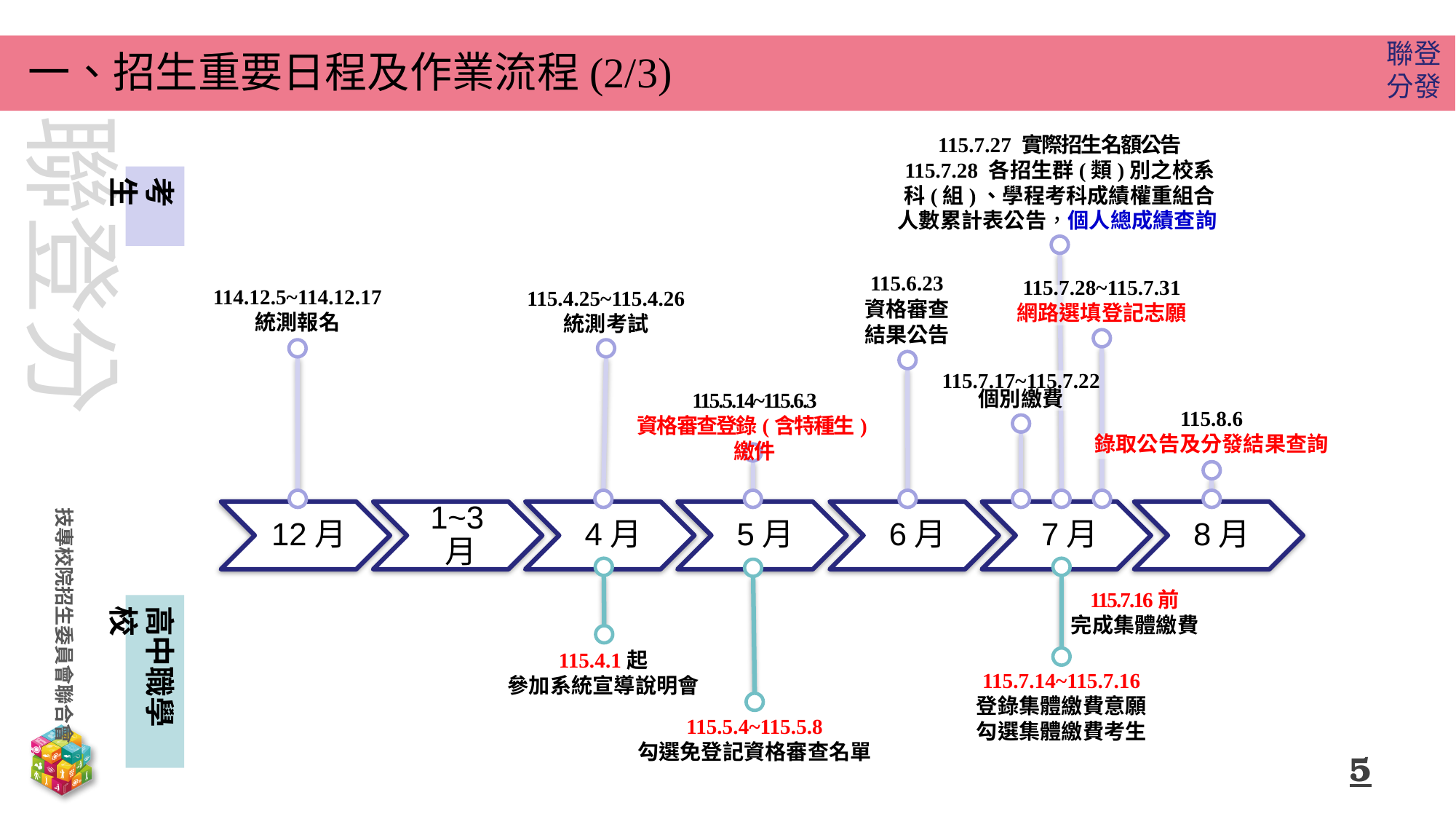

一、招生重要日程及作業流程(2/3)
115.7.27 實際招生名額公告
115.7.28 各招生群(類)別之校系科(組)、學程考科成績權重組合人數累計表公告，個人總成績查詢
考生

115.6.23
資格審查
結果公告
115.7.28~115.7.31
網路選填登記志願
114.12.5~114.12.17
統測報名
115.4.25~115.4.26
統測考試

12月
1~3月
4月
5月
6月
7月
8月

115.7.17~115.7.22
個別繳費

115.5.14~115.6.3
資格審查登錄(含特種生)繳件
115.8.6
錄取公告及分發結果查詢

115.7.16前
完成集體繳費
高中職學校

115.4.1起
參加系統宣導說明會

115.7.14~115.7.16
登錄集體繳費意願
勾選集體繳費考生

115.5.4~115.5.8
勾選免登記資格審查名單
5